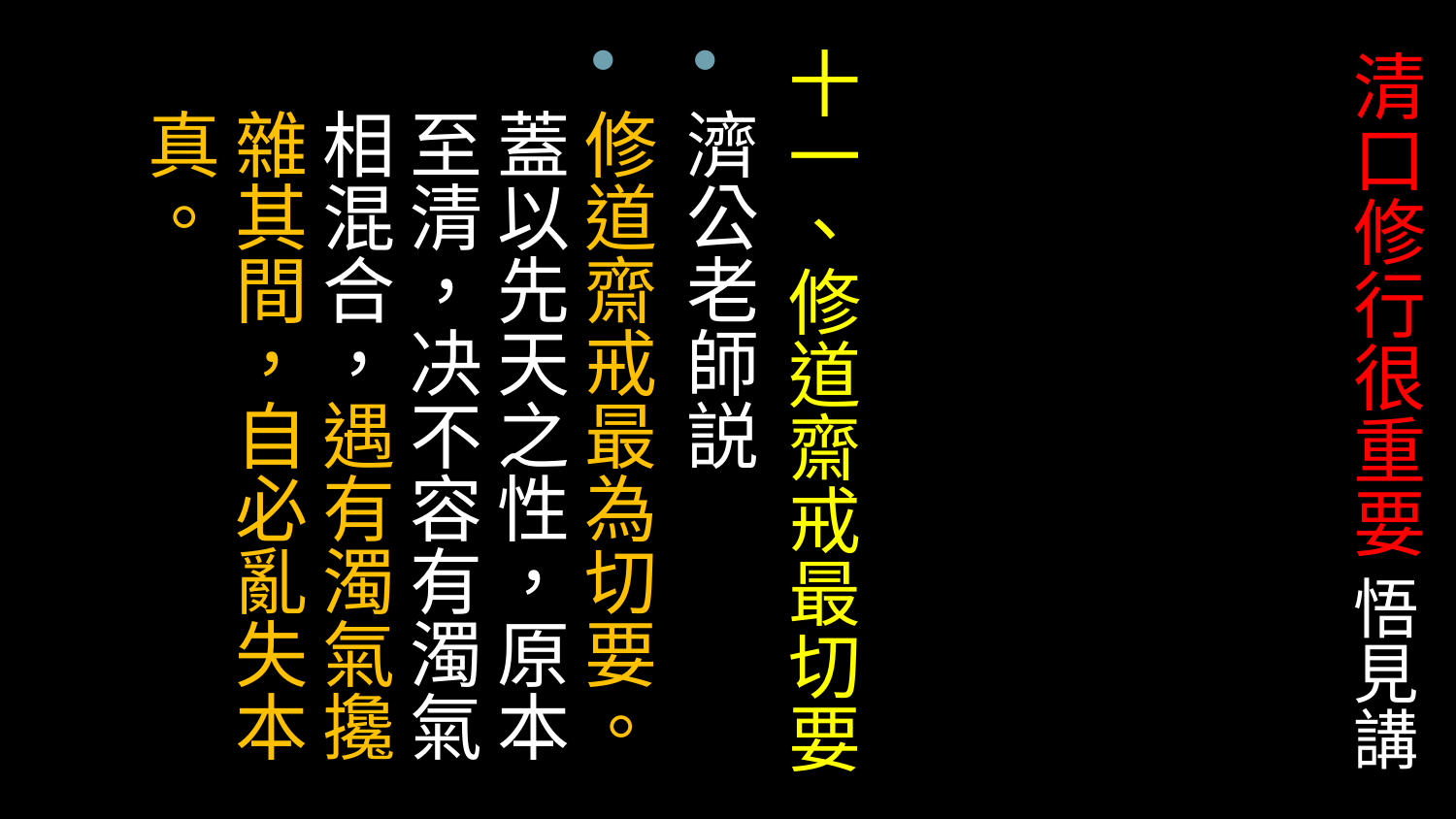

十一、修道齋戒最切要
濟公老師説
修道齋戒最為切要。蓋以先天之性，原本至清，决不容有濁氣相混合，遇有濁氣攙雜其間，自必亂失本真。

# 清口修行很重要 悟見講